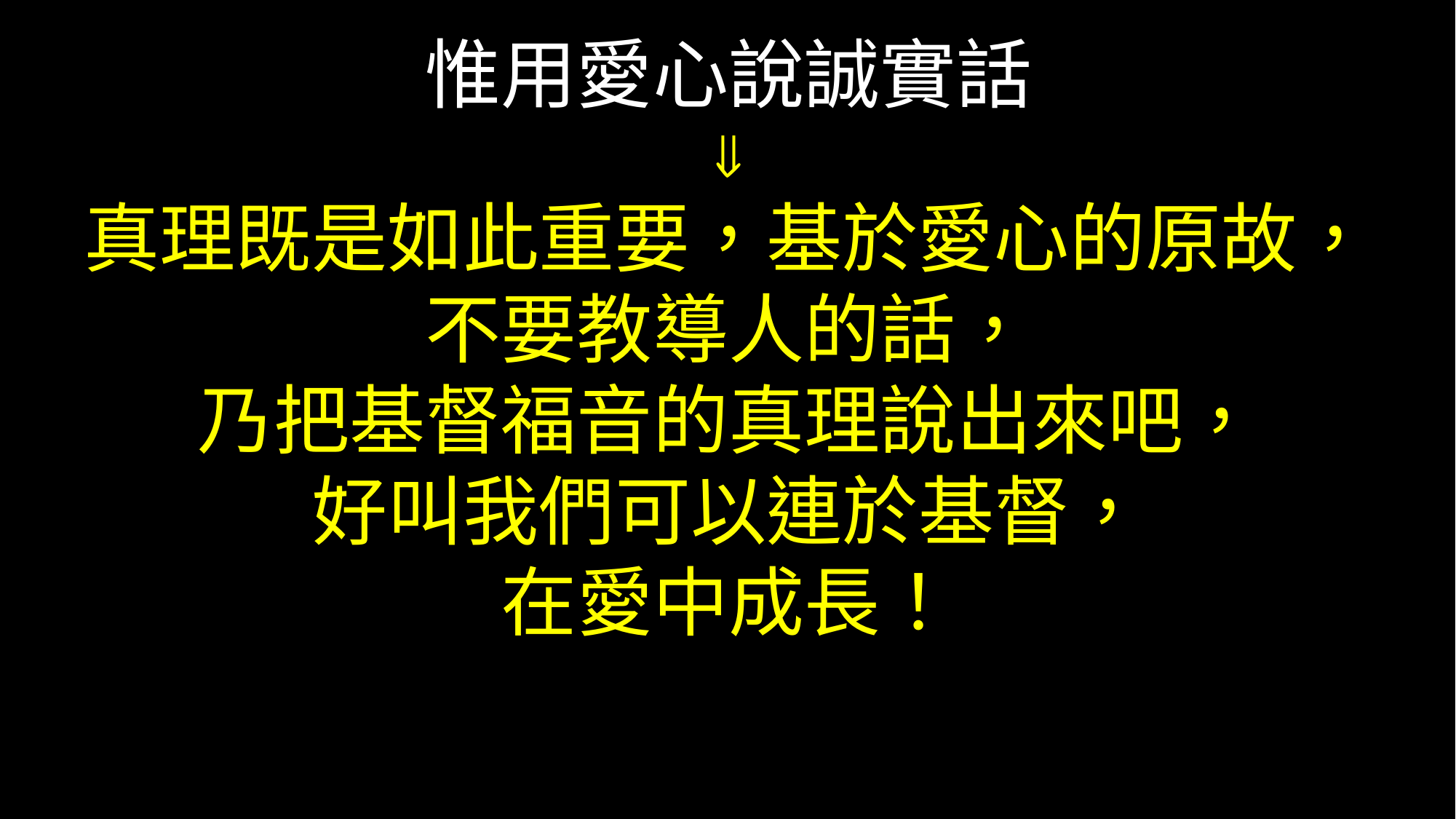

惟用愛心說誠實話
⇓
真理既是如此重要，基於愛心的原故，
不要教導人的話，
乃把基督福音的真理說出來吧，
好叫我們可以連於基督，
在愛中成長！